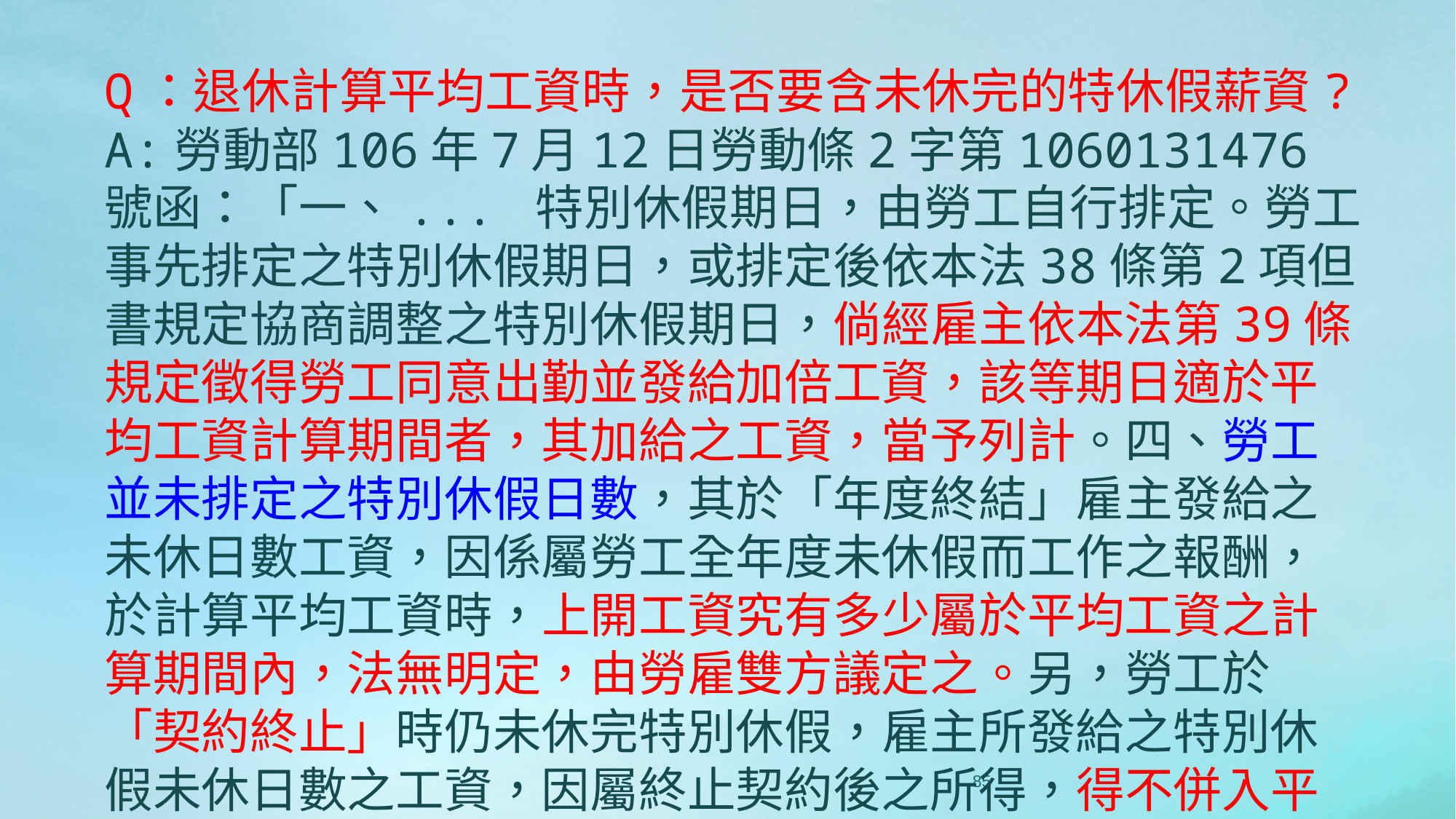

Q：退休計算平均工資時，是否要含未休完的特休假薪資?
A:勞動部106年7月12日勞動條2字第1060131476號函：「一、... 特別休假期日，由勞工自行排定。勞工事先排定之特別休假期日，或排定後依本法38條第2項但書規定協商調整之特別休假期日，倘經雇主依本法第39條規定徵得勞工同意出勤並發給加倍工資，該等期日適於平均工資計算期間者，其加給之工資，當予列計。四、勞工並未排定之特別休假日數，其於「年度終結」雇主發給之未休日數工資，因係屬勞工全年度未休假而工作之報酬，於計算平均工資時，上開工資究有多少屬於平均工資之計算期間內，法無明定，由勞雇雙方議定之。另，勞工於「契約終止」時仍未休完特別休假，雇主所發給之特別休假未休日數之工資，因屬終止契約後之所得，得不併入平均工資計算。」
85